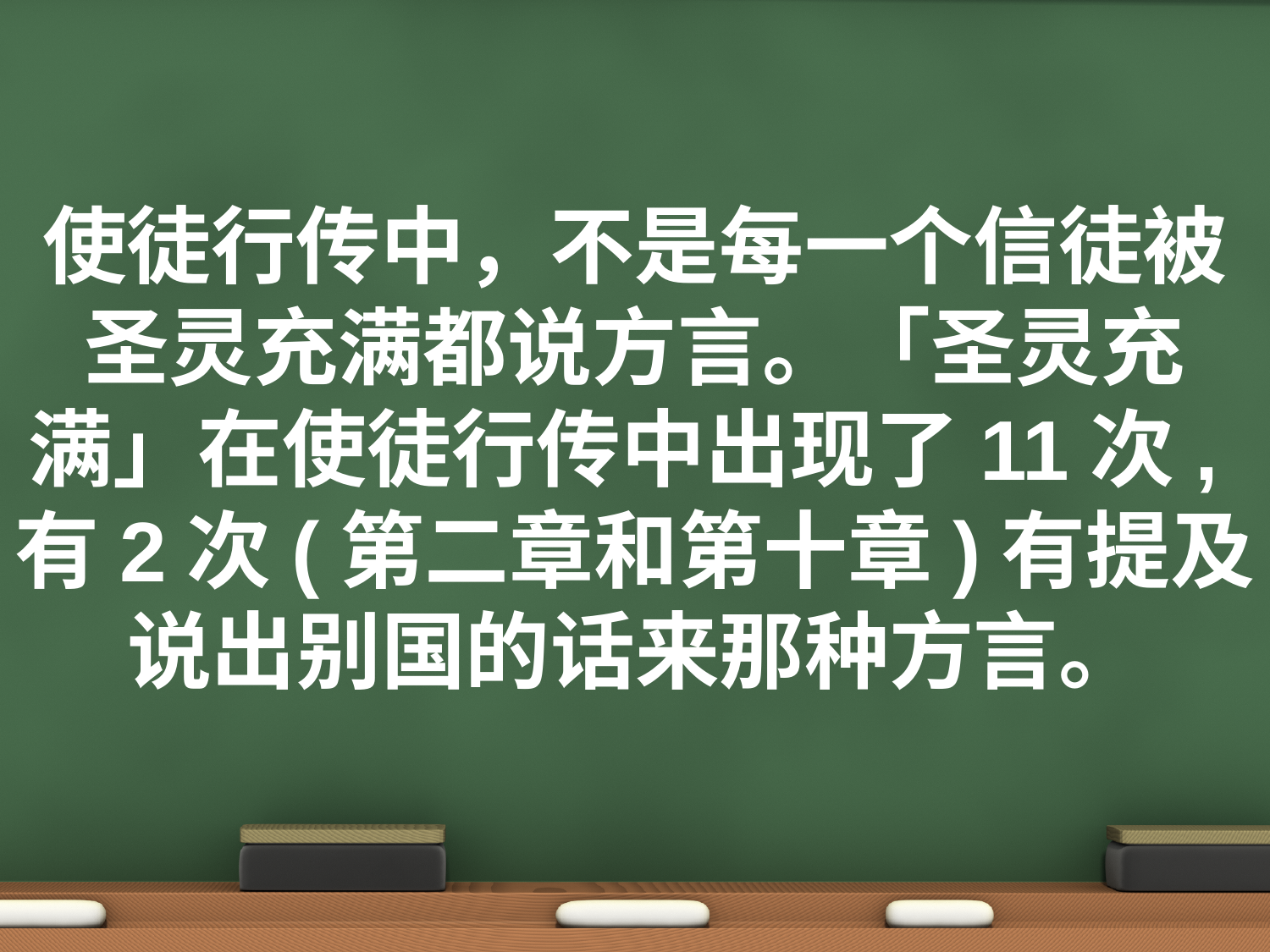

使徒行传中，不是每一个信徒被圣灵充满都说方言。「圣灵充满」在使徒行传中出现了11次,
有2次(第二章和第十章)有提及说出别国的话来那种方言。